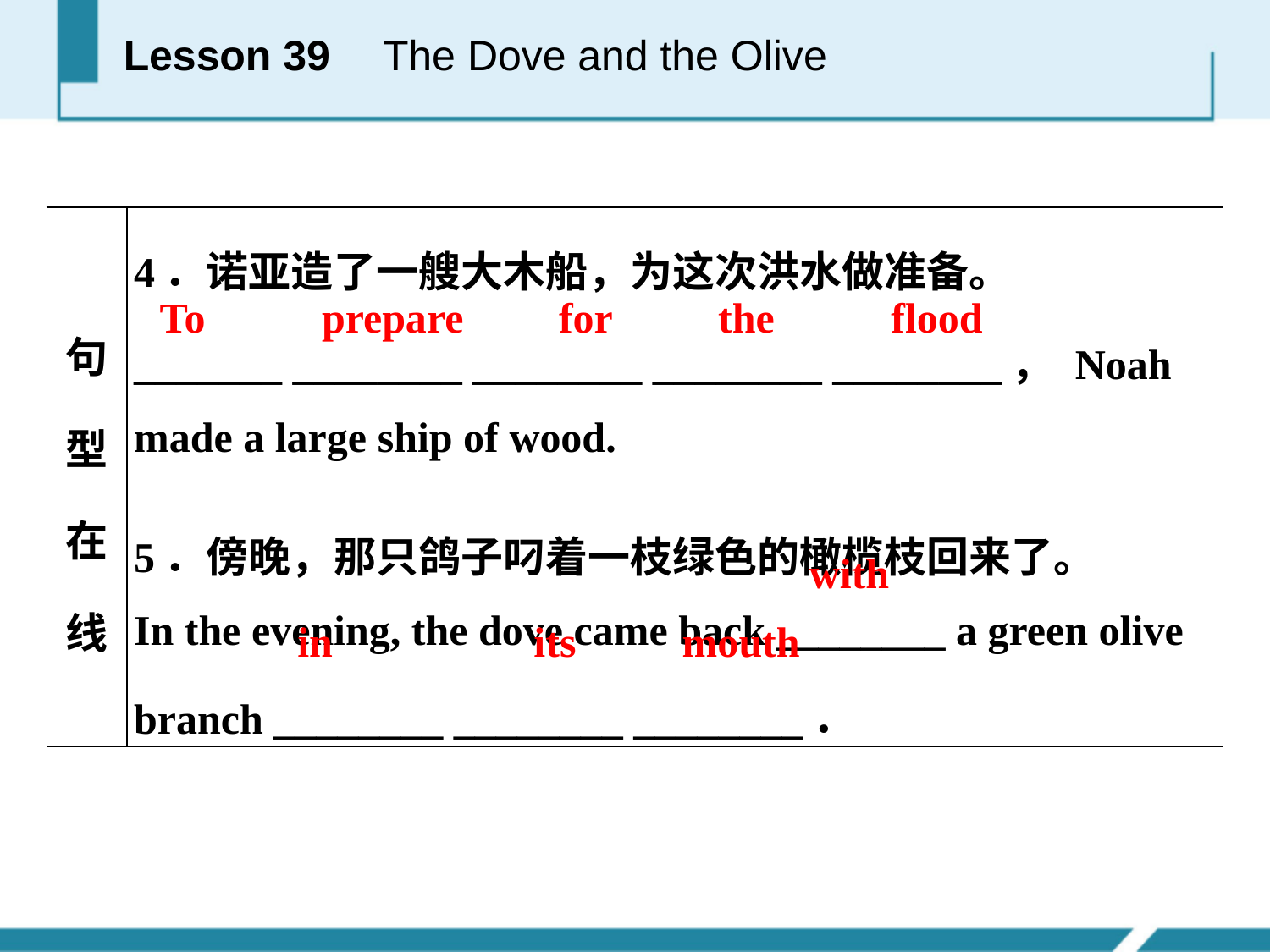

Lesson 39 　The Dove and the Olive
| 句型在线 | 4．诺亚造了一艘大木船，为这次洪水做准备。 \_\_\_\_\_\_\_ \_\_\_\_\_\_\_\_ \_\_\_\_\_\_\_\_ \_\_\_\_\_\_\_\_ \_\_\_\_\_\_\_\_， Noah made a large ship of wood. 5．傍晚，那只鸽子叼着一枝绿色的橄榄枝回来了。 In the evening, the dove came back \_\_\_\_\_\_\_\_ a green olive branch \_\_\_\_\_\_\_\_ \_\_\_\_\_\_\_\_ \_\_\_\_\_\_\_\_． |
| --- | --- |
To           prepare         for          the           flood
with
in                   its          mouth